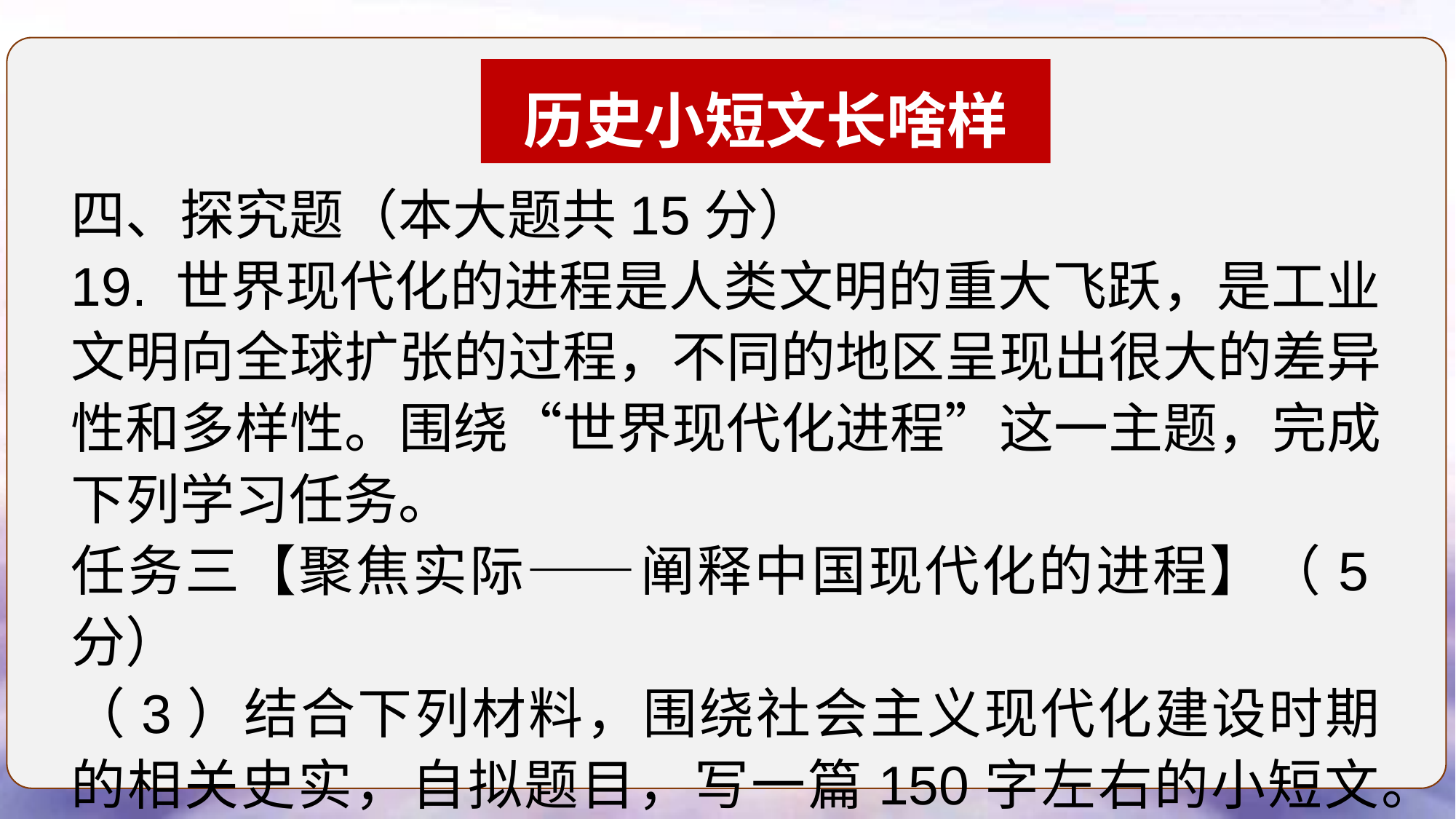

历史小短文长啥样
四、探究题（本大题共15分）
19. 世界现代化的进程是人类文明的重大飞跃，是工业文明向全球扩张的过程，不同的地区呈现出很大的差异性和多样性。围绕“世界现代化进程”这一主题，完成下列学习任务。
任务三【聚焦实际——阐释中国现代化的进程】（5分）
（3）结合下列材料，围绕社会主义现代化建设时期的相关史实，自拟题目，写一篇150字左右的小短文。